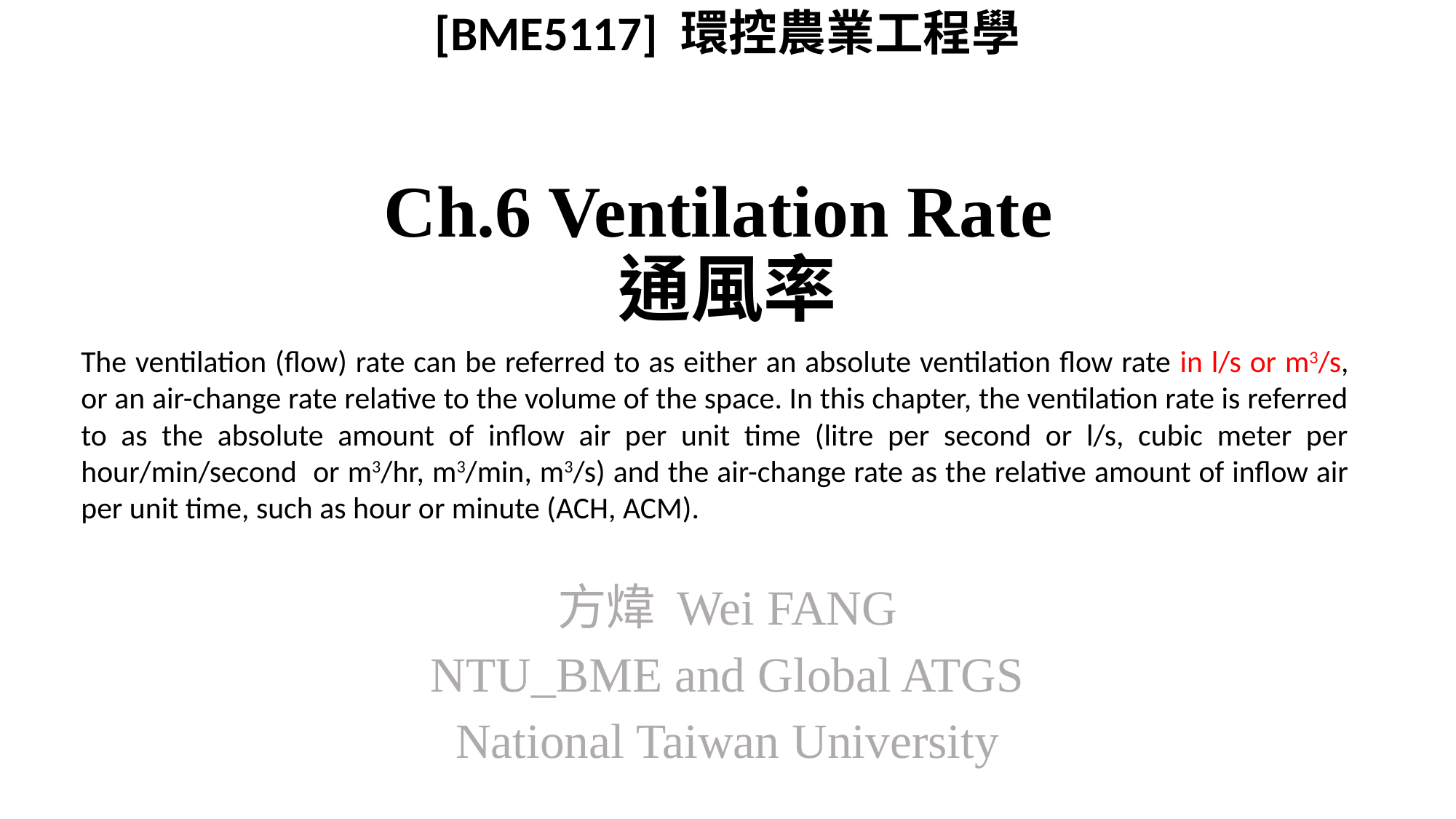

[BME5117] 環控農業工程學
# Ch.6 Ventilation Rate 通風率
The ventilation (flow) rate can be referred to as either an absolute ventilation flow rate in l/s or m3/s, or an air-change rate relative to the volume of the space. In this chapter, the ventilation rate is referred to as the absolute amount of inflow air per unit time (litre per second or l/s, cubic meter per hour/min/second  or m3/hr, m3/min, m3/s) and the air-change rate as the relative amount of inflow air per unit time, such as hour or minute (ACH, ACM).
方煒 Wei FANG
NTU_BME and Global ATGS
National Taiwan University